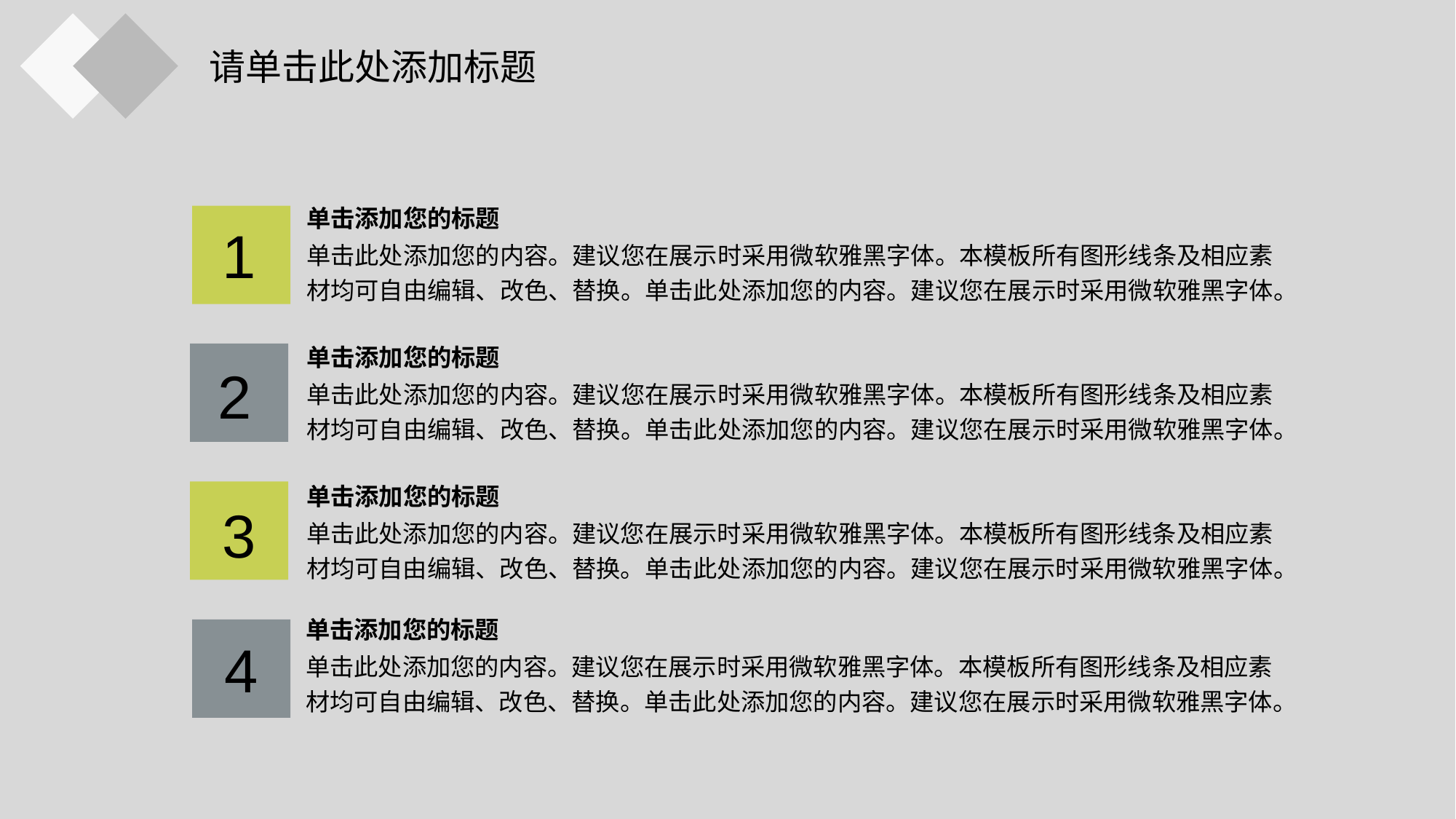

请单击此处添加标题
单击添加您的标题

1
单击此处添加您的内容。建议您在展示时采用微软雅黑字体。本模板所有图形线条及相应素材均可自由编辑、改色、替换。单击此处添加您的内容。建议您在展示时采用微软雅黑字体。
单击添加您的标题

2
单击此处添加您的内容。建议您在展示时采用微软雅黑字体。本模板所有图形线条及相应素材均可自由编辑、改色、替换。单击此处添加您的内容。建议您在展示时采用微软雅黑字体。
单击添加您的标题

3
单击此处添加您的内容。建议您在展示时采用微软雅黑字体。本模板所有图形线条及相应素材均可自由编辑、改色、替换。单击此处添加您的内容。建议您在展示时采用微软雅黑字体。
单击添加您的标题

4
单击此处添加您的内容。建议您在展示时采用微软雅黑字体。本模板所有图形线条及相应素材均可自由编辑、改色、替换。单击此处添加您的内容。建议您在展示时采用微软雅黑字体。